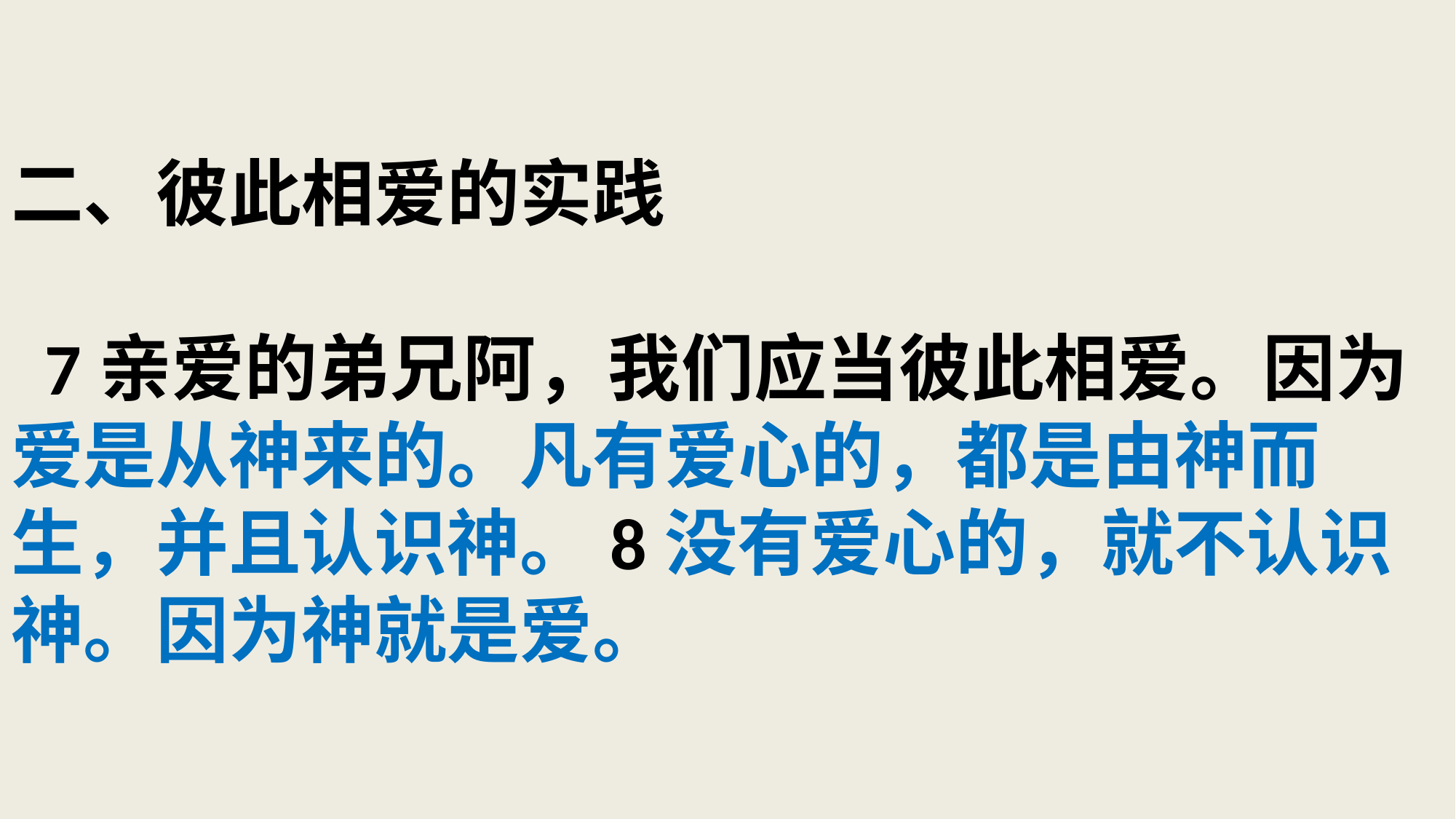

# 二、彼此相爱的实践 7亲爱的弟兄阿，我们应当彼此相爱。因为爱是从神来的。凡有爱心的，都是由神而生，并且认识神。8没有爱心的，就不认识神。因为神就是爱。